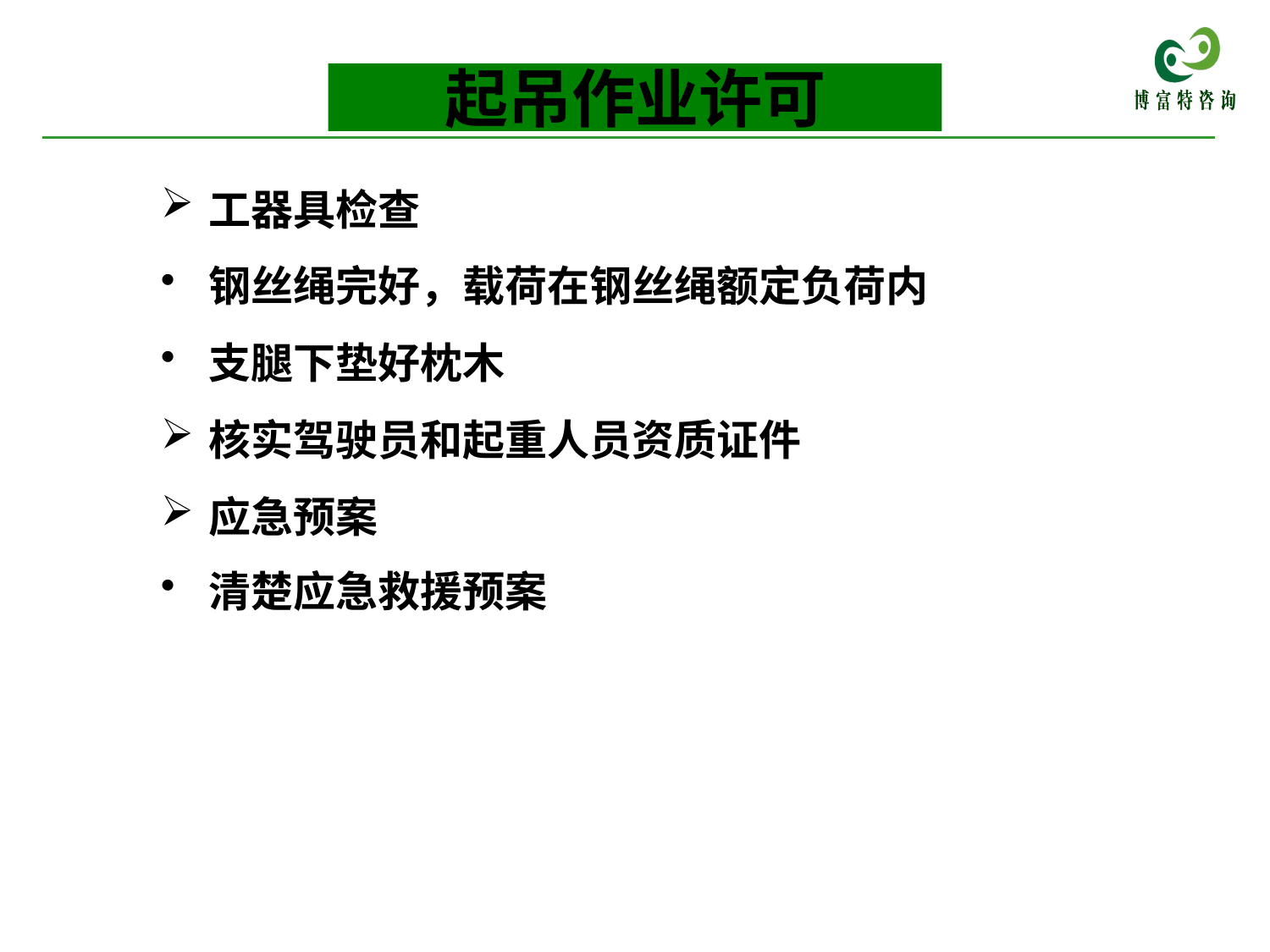

起吊作业许可
工器具检查
钢丝绳完好，载荷在钢丝绳额定负荷内
支腿下垫好枕木
核实驾驶员和起重人员资质证件
应急预案
清楚应急救援预案